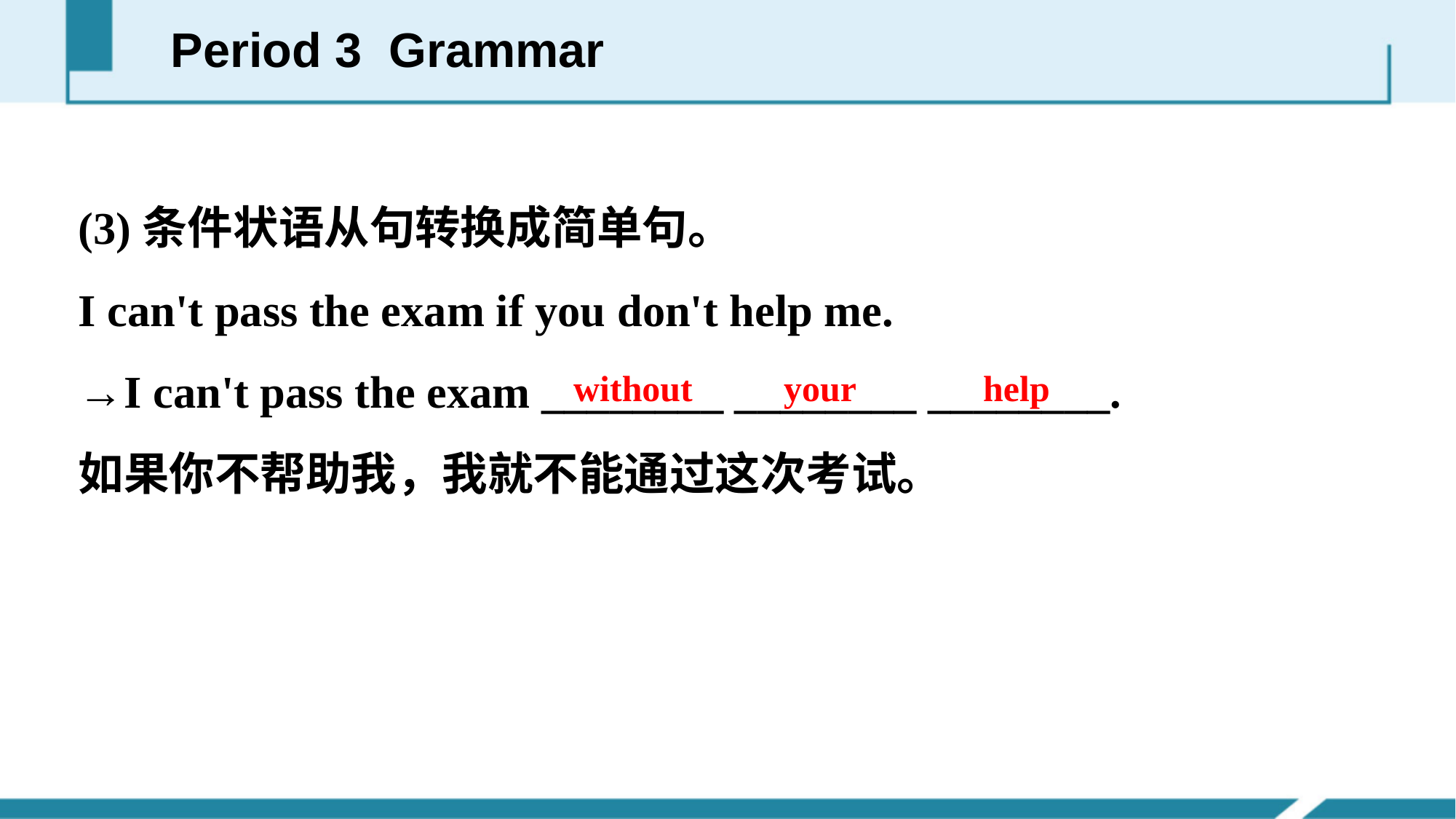

Period 3  Grammar
(3)条件状语从句转换成简单句。
I can't pass the exam if you don't help me.
→I can't pass the exam ________ ________ ________.
如果你不帮助我，我就不能通过这次考试。
without          your              help